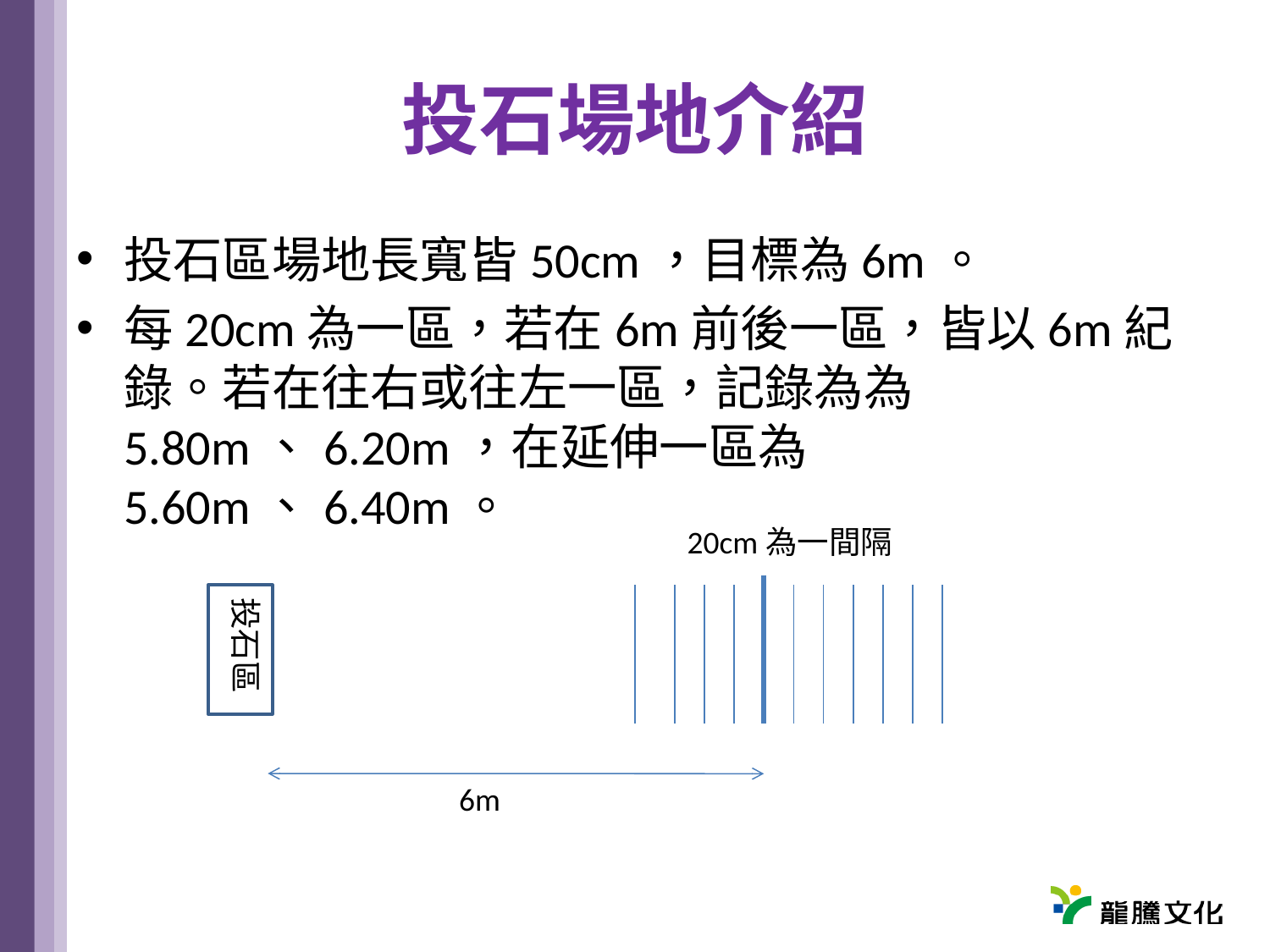

# 投石場地介紹
投石區場地長寬皆50cm，目標為6m。
每20cm為一區，若在6m前後一區，皆以6m紀錄。若在往右或往左一區，記錄為為5.80m、6.20m，在延伸一區為5.60m、6.40m。
20cm為一間隔
投石區
6m